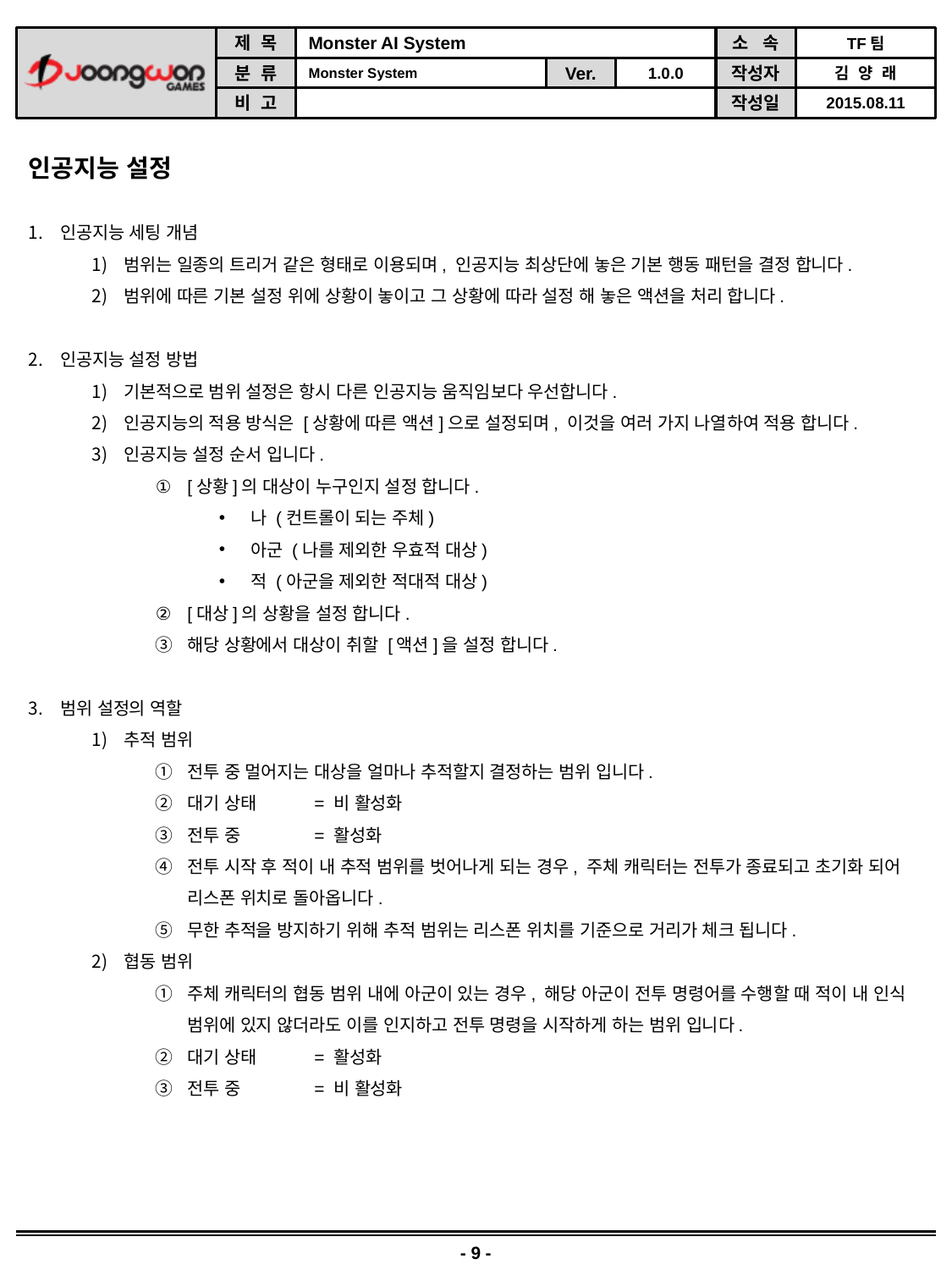

인공지능 설정
인공지능 세팅 개념
범위는 일종의 트리거 같은 형태로 이용되며, 인공지능 최상단에 놓은 기본 행동 패턴을 결정 합니다.
범위에 따른 기본 설정 위에 상황이 놓이고 그 상황에 따라 설정 해 놓은 액션을 처리 합니다.

인공지능 설정 방법
기본적으로 범위 설정은 항시 다른 인공지능 움직임보다 우선합니다.
인공지능의 적용 방식은 [상황에 따른 액션]으로 설정되며, 이것을 여러 가지 나열하여 적용 합니다.
인공지능 설정 순서 입니다.
[상황]의 대상이 누구인지 설정 합니다.
나 (컨트롤이 되는 주체)
아군 (나를 제외한 우효적 대상)
적 (아군을 제외한 적대적 대상)
[대상]의 상황을 설정 합니다.
해당 상황에서 대상이 취할 [액션]을 설정 합니다.

범위 설정의 역할
추적 범위
전투 중 멀어지는 대상을 얼마나 추적할지 결정하는 범위 입니다.
대기 상태	= 비 활성화
전투 중	= 활성화
전투 시작 후 적이 내 추적 범위를 벗어나게 되는 경우, 주체 캐릭터는 전투가 종료되고 초기화 되어 리스폰 위치로 돌아옵니다.
무한 추적을 방지하기 위해 추적 범위는 리스폰 위치를 기준으로 거리가 체크 됩니다.
협동 범위
주체 캐릭터의 협동 범위 내에 아군이 있는 경우, 해당 아군이 전투 명령어를 수행할 때 적이 내 인식 범위에 있지 않더라도 이를 인지하고 전투 명령을 시작하게 하는 범위 입니다.
대기 상태	= 활성화
전투 중	= 비 활성화
- 9 -